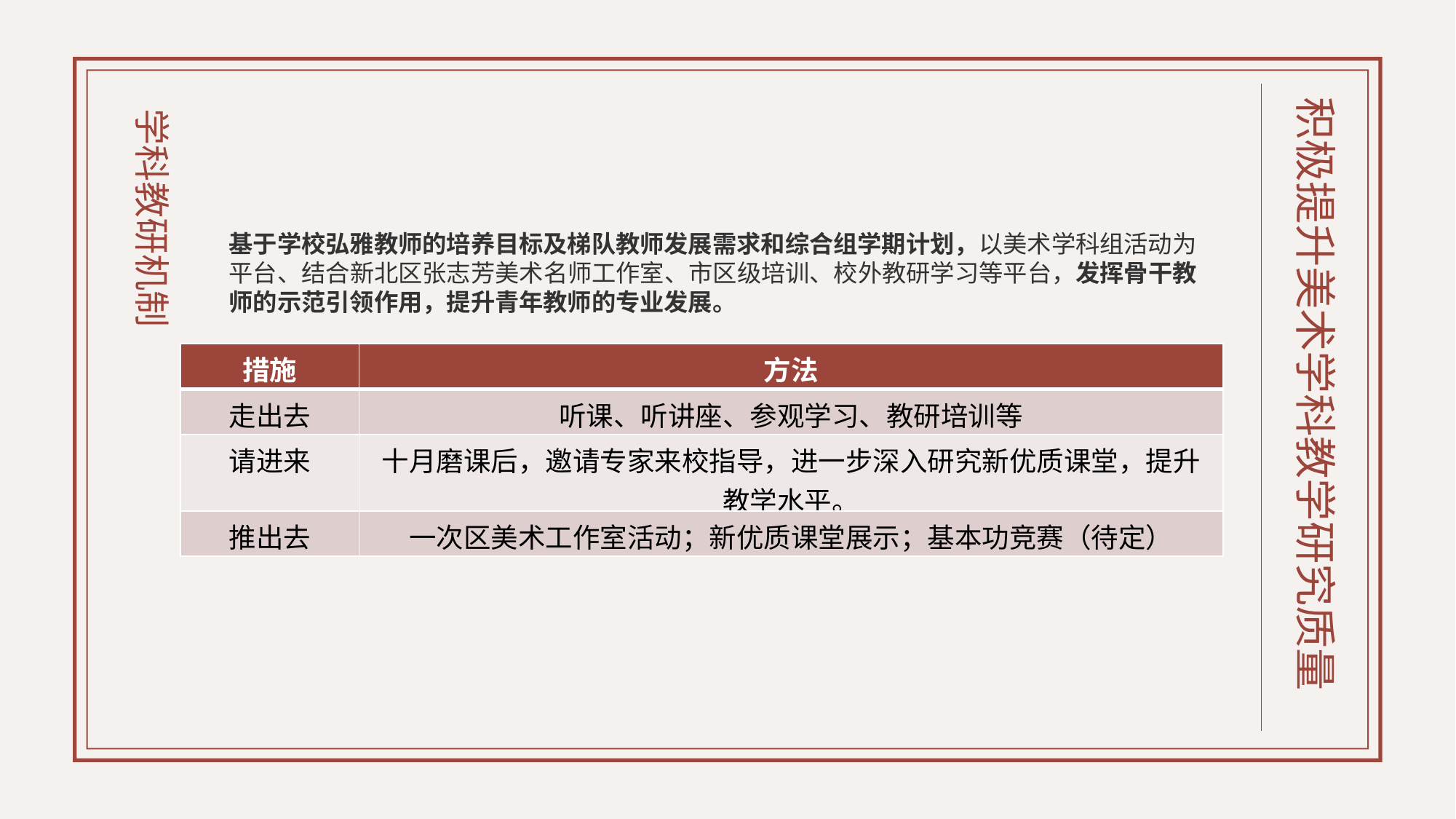

积极提升美术学科教学研究质量
学科教研机制
基于学校弘雅教师的培养目标及梯队教师发展需求和综合组学期计划，以美术学科组活动为平台、结合新北区张志芳美术名师工作室、市区级培训、校外教研学习等平台，发挥骨干教师的示范引领作用，提升青年教师的专业发展。
| 措施 | 方法 |
| --- | --- |
| 走出去 | 听课、听讲座、参观学习、教研培训等 |
| 请进来 | 十月磨课后，邀请专家来校指导，进一步深入研究新优质课堂，提升教学水平。 |
| 推出去 | 一次区美术工作室活动；新优质课堂展示；基本功竞赛（待定） |